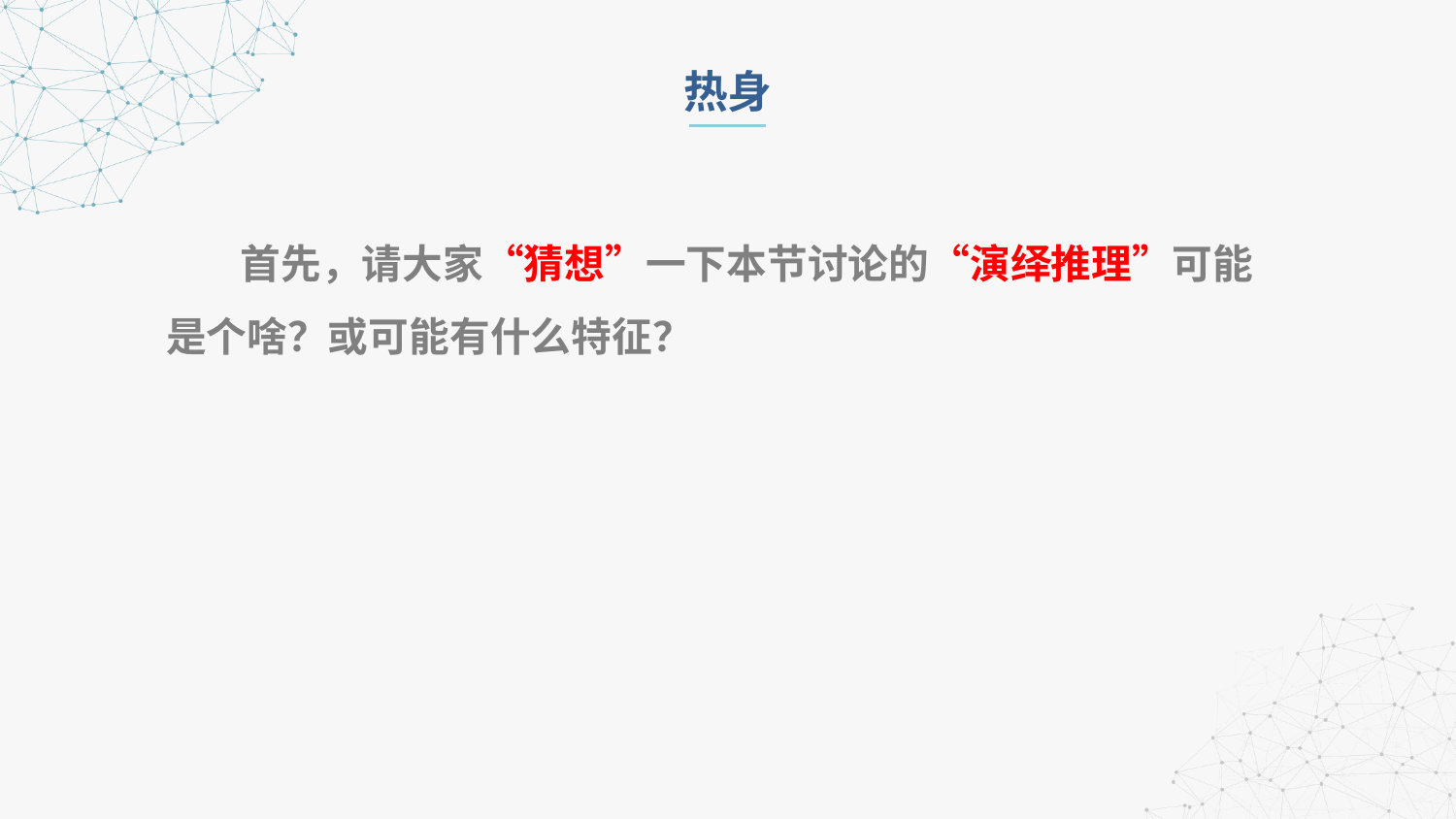

热身
       首先，请大家“猜想”一下本节讨论的“演绎推理”可能是个啥？或可能有什么特征？